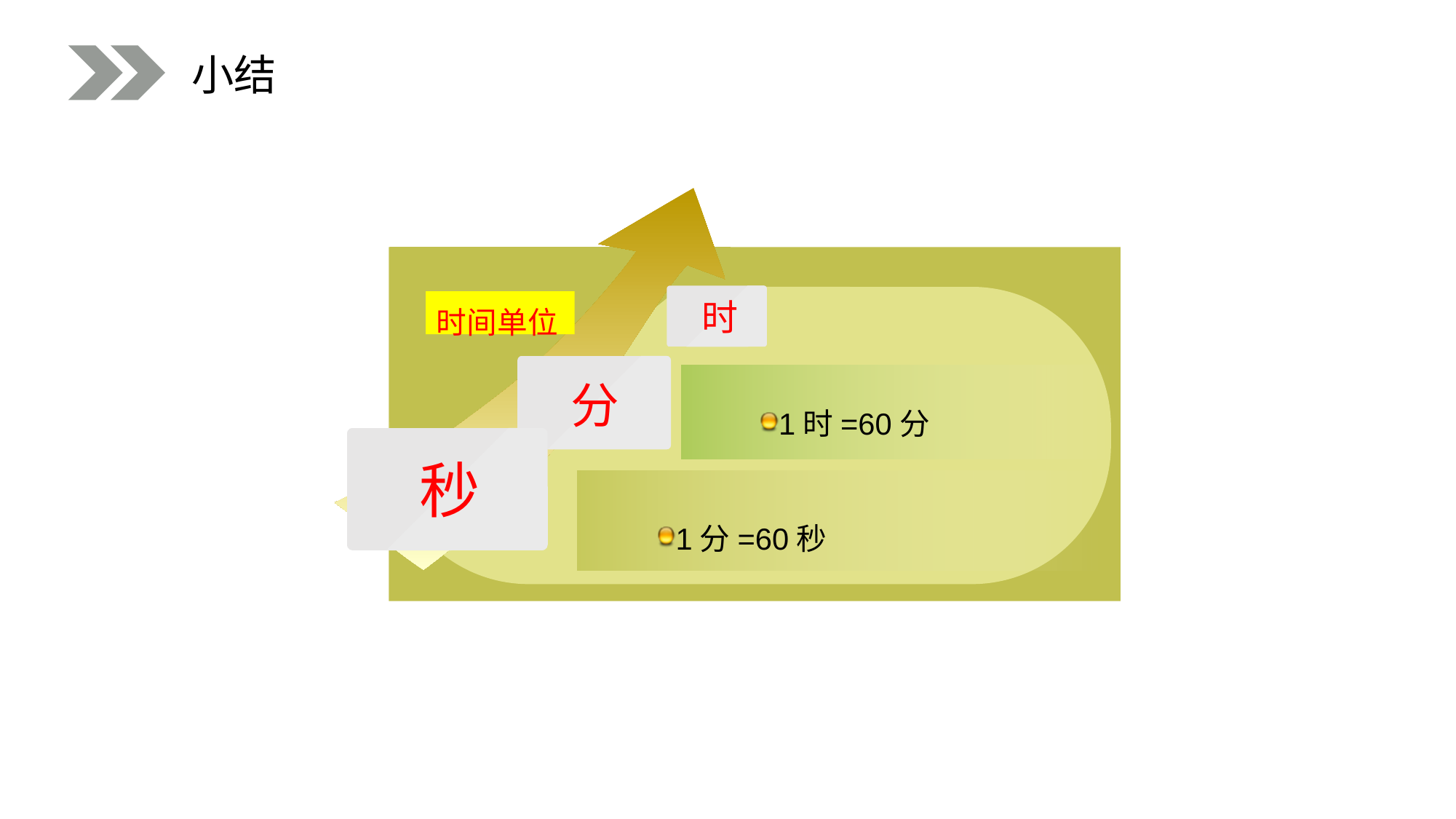

小结

时间单位
时

分
1时=60分

秒

1分=60秒